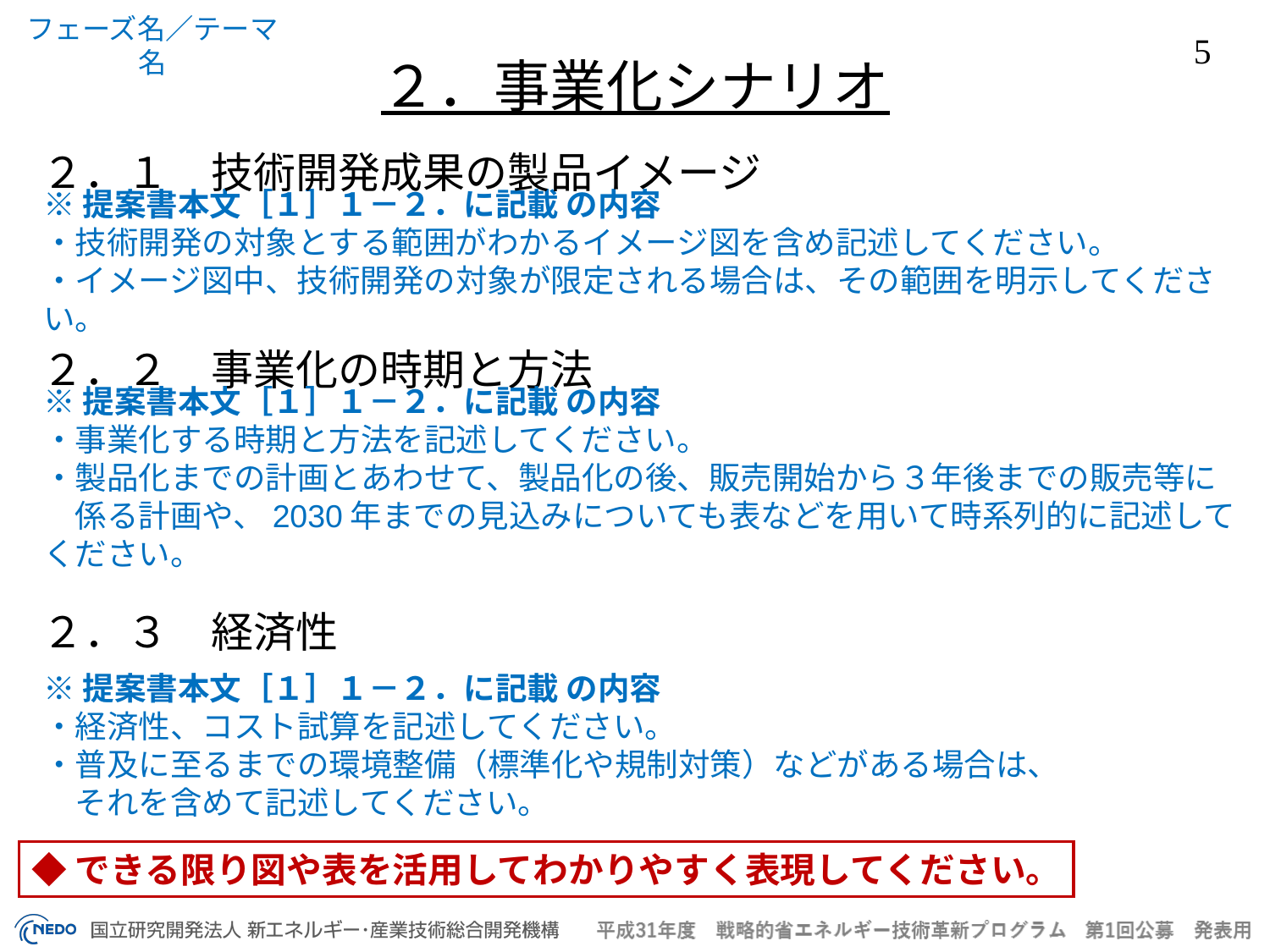

２．事業化シナリオ
２．１　技術開発成果の製品イメージ
※提案書本文［１］１－２．に記載 の内容
・技術開発の対象とする範囲がわかるイメージ図を含め記述してください。
・イメージ図中、技術開発の対象が限定される場合は、その範囲を明示してください。
２．２　事業化の時期と方法
※提案書本文［１］１－２．に記載 の内容
・事業化する時期と方法を記述してください。
・製品化までの計画とあわせて、製品化の後、販売開始から３年後までの販売等に
　係る計画や、2030年までの見込みについても表などを用いて時系列的に記述してください。
２．３　経済性
※提案書本文［１］１－２．に記載 の内容
・経済性、コスト試算を記述してください。
・普及に至るまでの環境整備（標準化や規制対策）などがある場合は、
　それを含めて記述してください。
◆できる限り図や表を活用してわかりやすく表現してください。